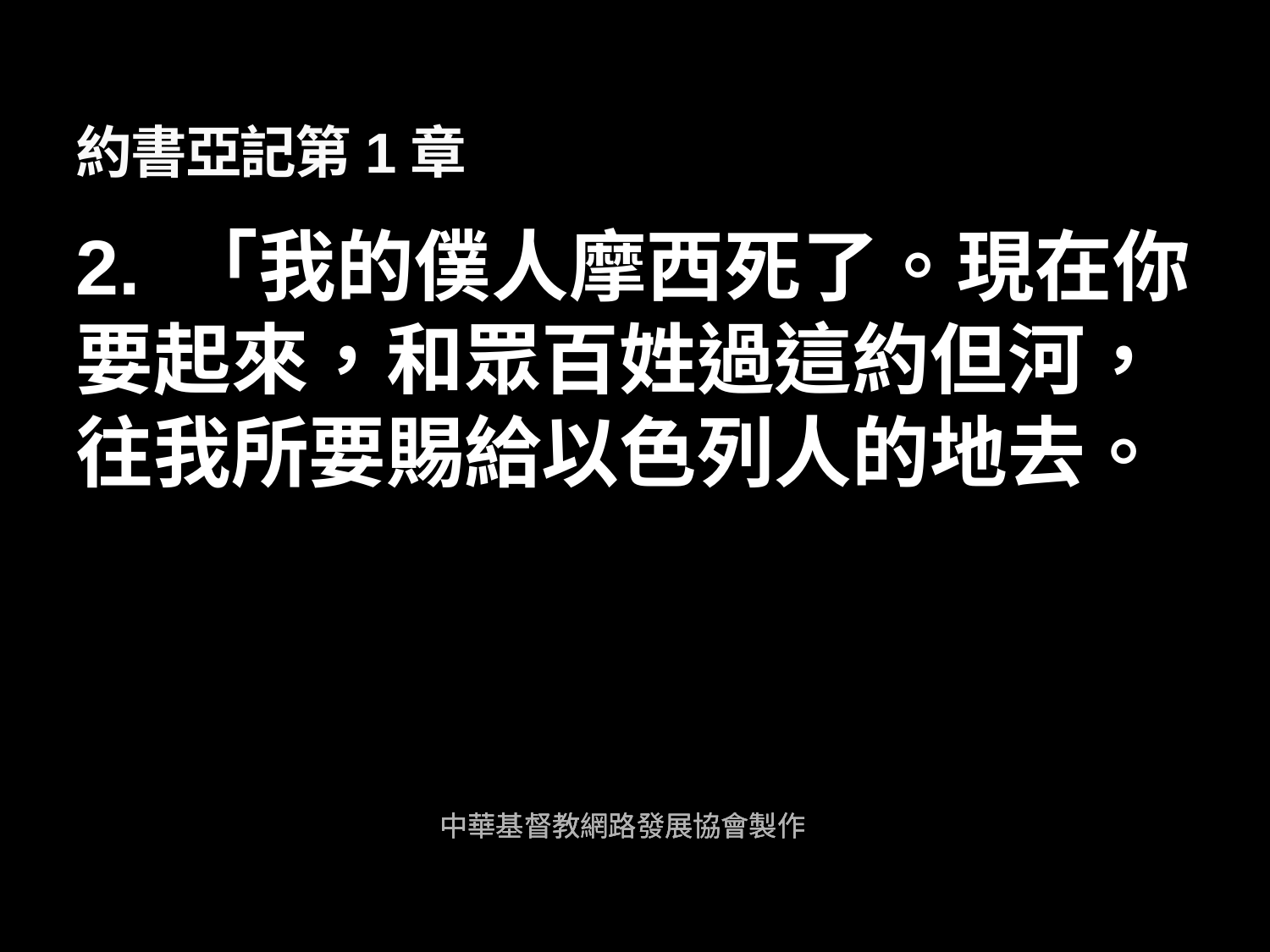

# 約書亞記第1章
2. 「我的僕人摩西死了。現在你要起來，和眾百姓過這約但河，往我所要賜給以色列人的地去。